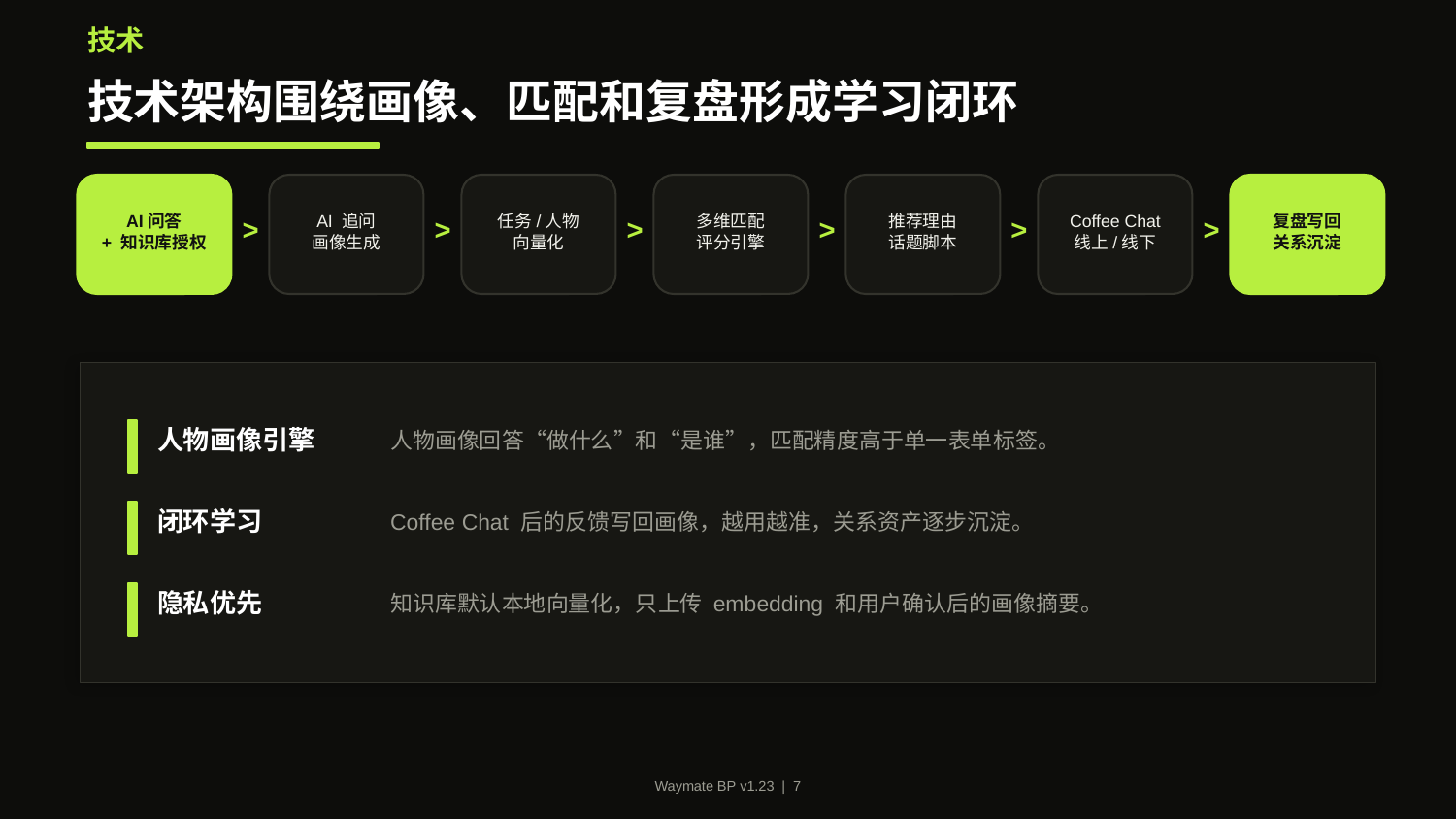

技术
技术架构围绕画像、匹配和复盘形成学习闭环

AI问答
+ 知识库授权
AI 追问
画像生成
任务/人物
向量化
多维匹配
评分引擎
推荐理由
话题脚本
Coffee Chat
线上/线下
复盘写回
关系沉淀
>
>
>
>
>
>

人物画像引擎
人物画像回答“做什么”和“是谁”，匹配精度高于单一表单标签。

闭环学习
Coffee Chat 后的反馈写回画像，越用越准，关系资产逐步沉淀。

隐私优先
知识库默认本地向量化，只上传 embedding 和用户确认后的画像摘要。

Waymate BP v1.23  |  7